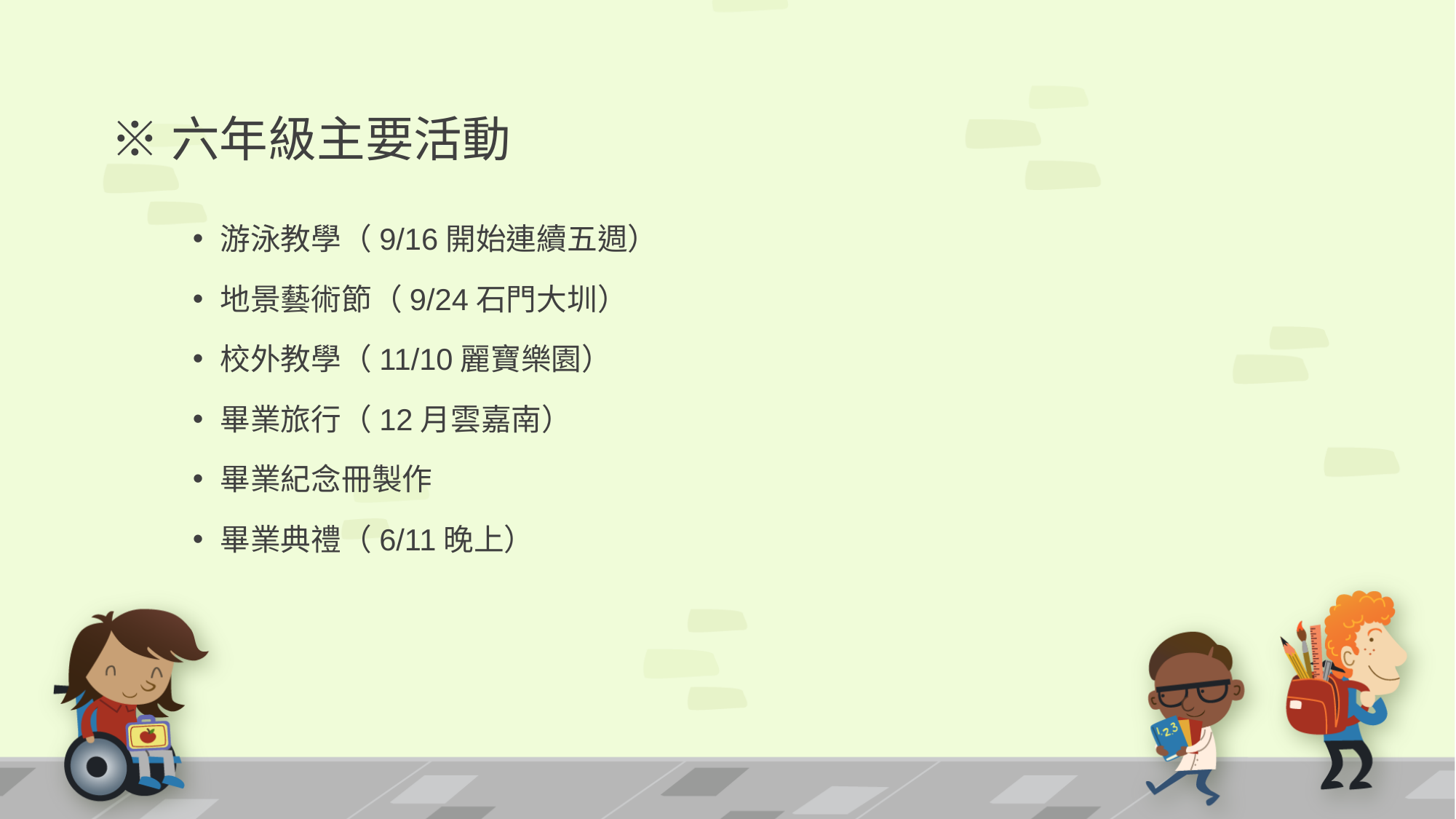

# ※六年級主要活動
游泳教學（9/16開始連續五週）
地景藝術節（9/24石門大圳）
校外教學（11/10麗寶樂園）
畢業旅行（12月雲嘉南）
畢業紀念冊製作
畢業典禮（6/11晚上）